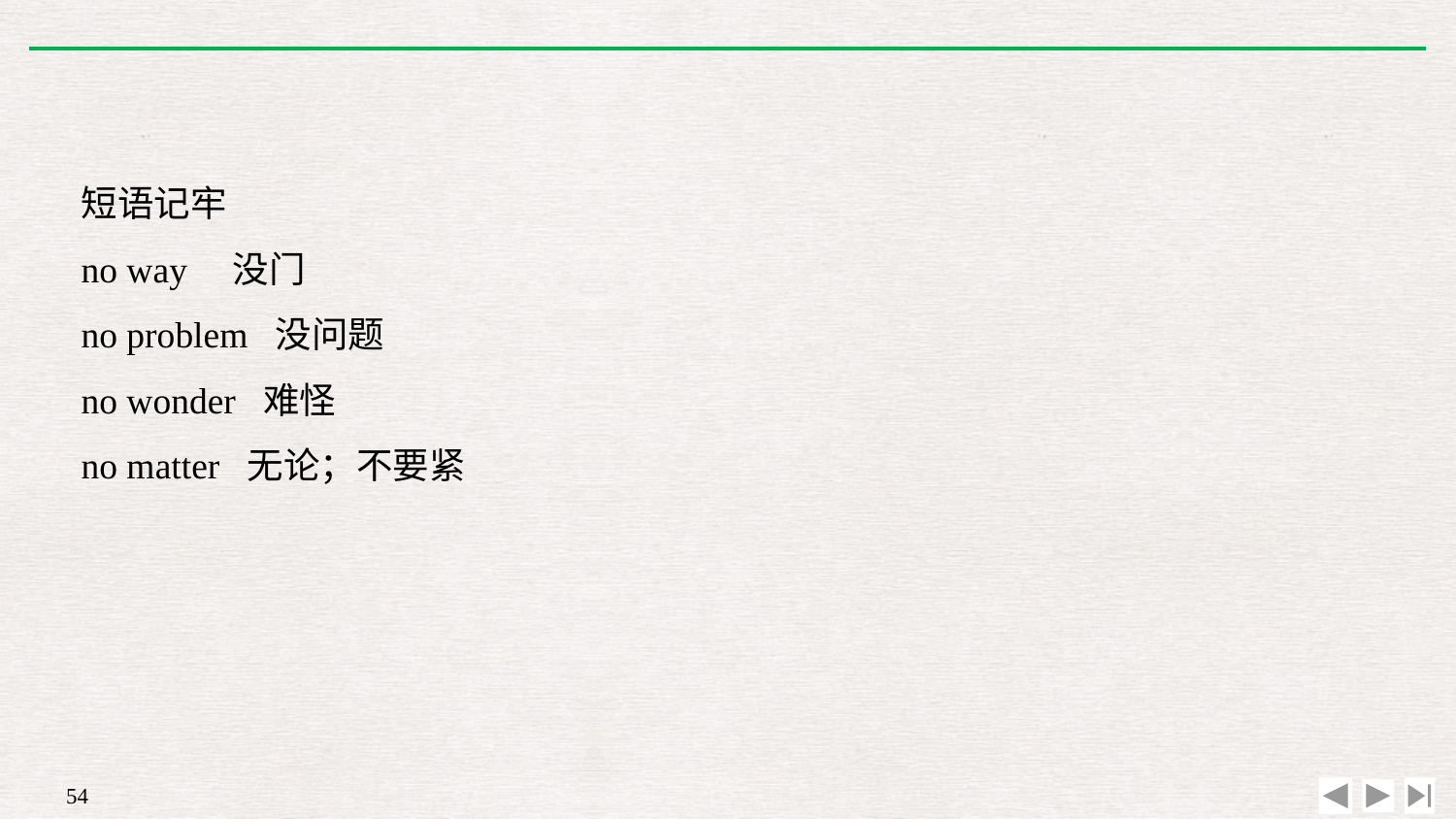

短语记牢
no way　没门
no problem  没问题
no wonder  难怪
no matter  无论；不要紧